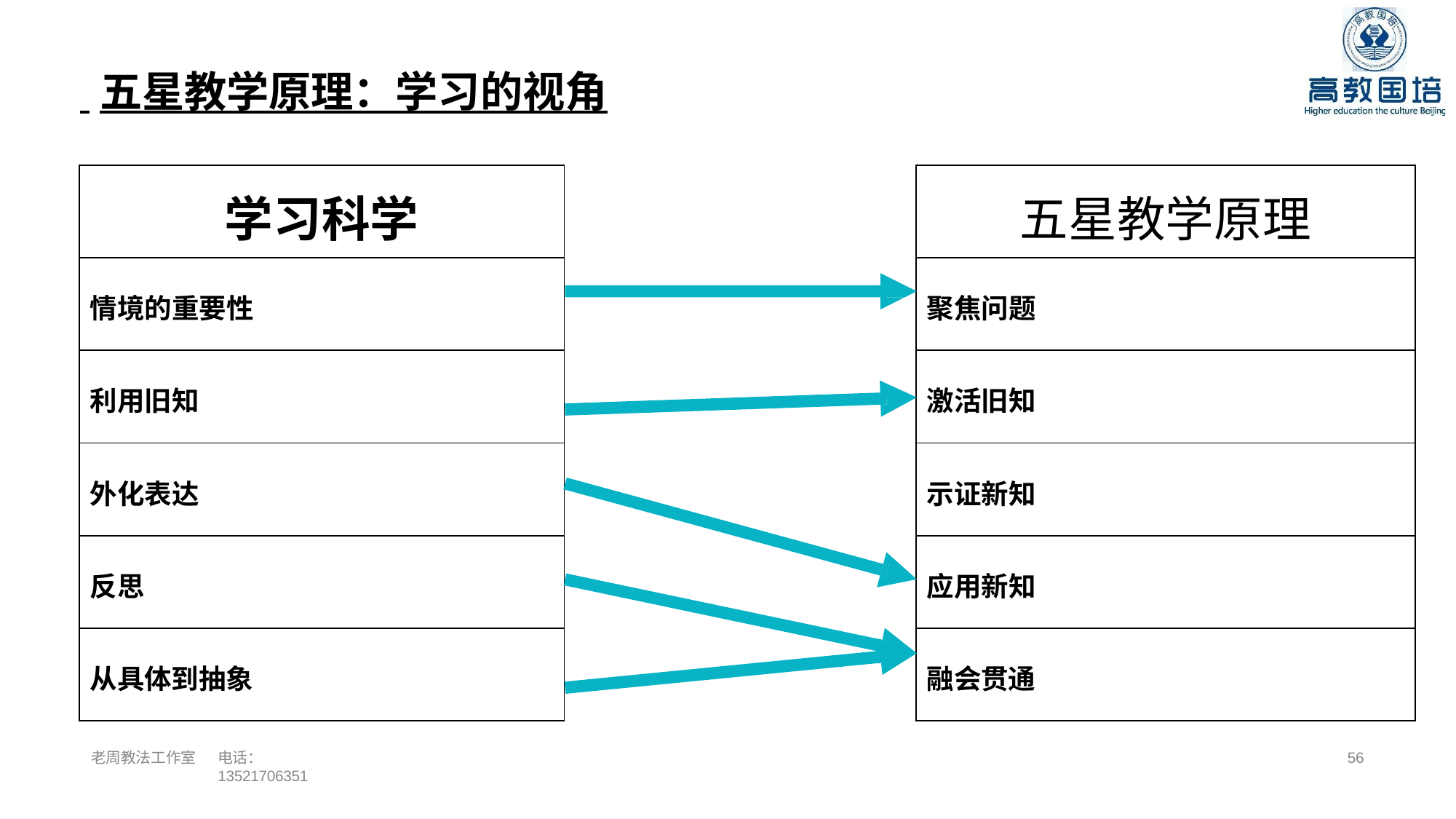

# 五星教学原理：学习的视角
| 学习科学 |
| --- |
| 情境的重要性 |
| 利用旧知 |
| 外化表达 |
| 反思 |
| 从具体到抽象 |
| 五星教学原理 |
| --- |
| 聚焦问题 |
| 激活旧知 |
| 示证新知 |
| 应用新知 |
| 融会贯通 |

老周教法工作室
电话：13521706351
56